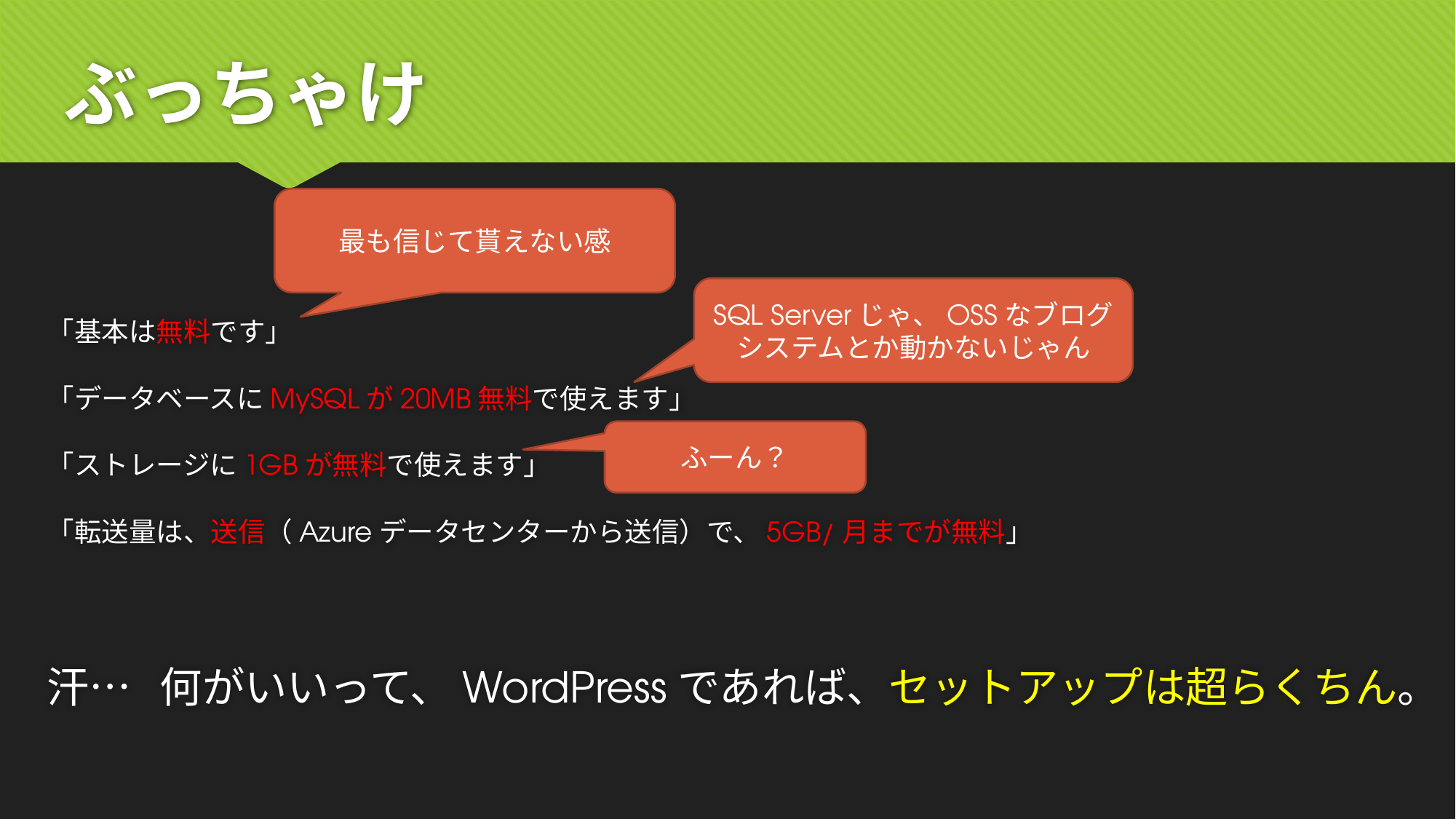

# ぶっちゃけ
最も信じて貰えない感
SQL Serverじゃ、OSSなブログシステムとか動かないじゃん
「基本は無料です」
「データベースにMySQLが20MB無料で使えます」
「ストレージに1GBが無料で使えます」
「転送量は、送信（Azureデータセンターから送信）で、5GB/月までが無料」

汗…   何がいいって、WordPressであれば、セットアップは超らくちん。

ふーん？